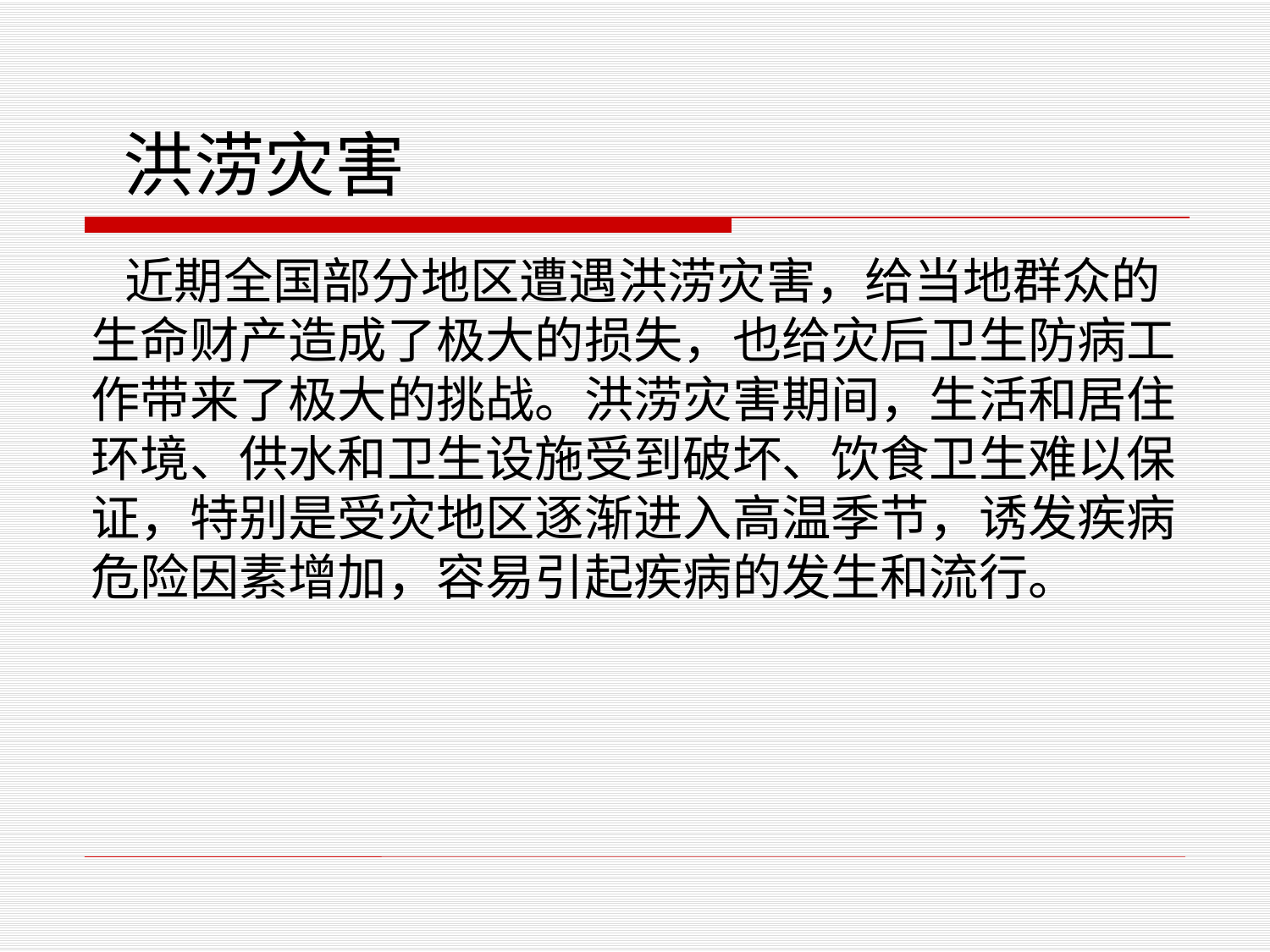

# 洪涝灾害
  近期全国部分地区遭遇洪涝灾害，给当地群众的生命财产造成了极大的损失，也给灾后卫生防病工作带来了极大的挑战。洪涝灾害期间，生活和居住环境、供水和卫生设施受到破坏、饮食卫生难以保证，特别是受灾地区逐渐进入高温季节，诱发疾病危险因素增加，容易引起疾病的发生和流行。